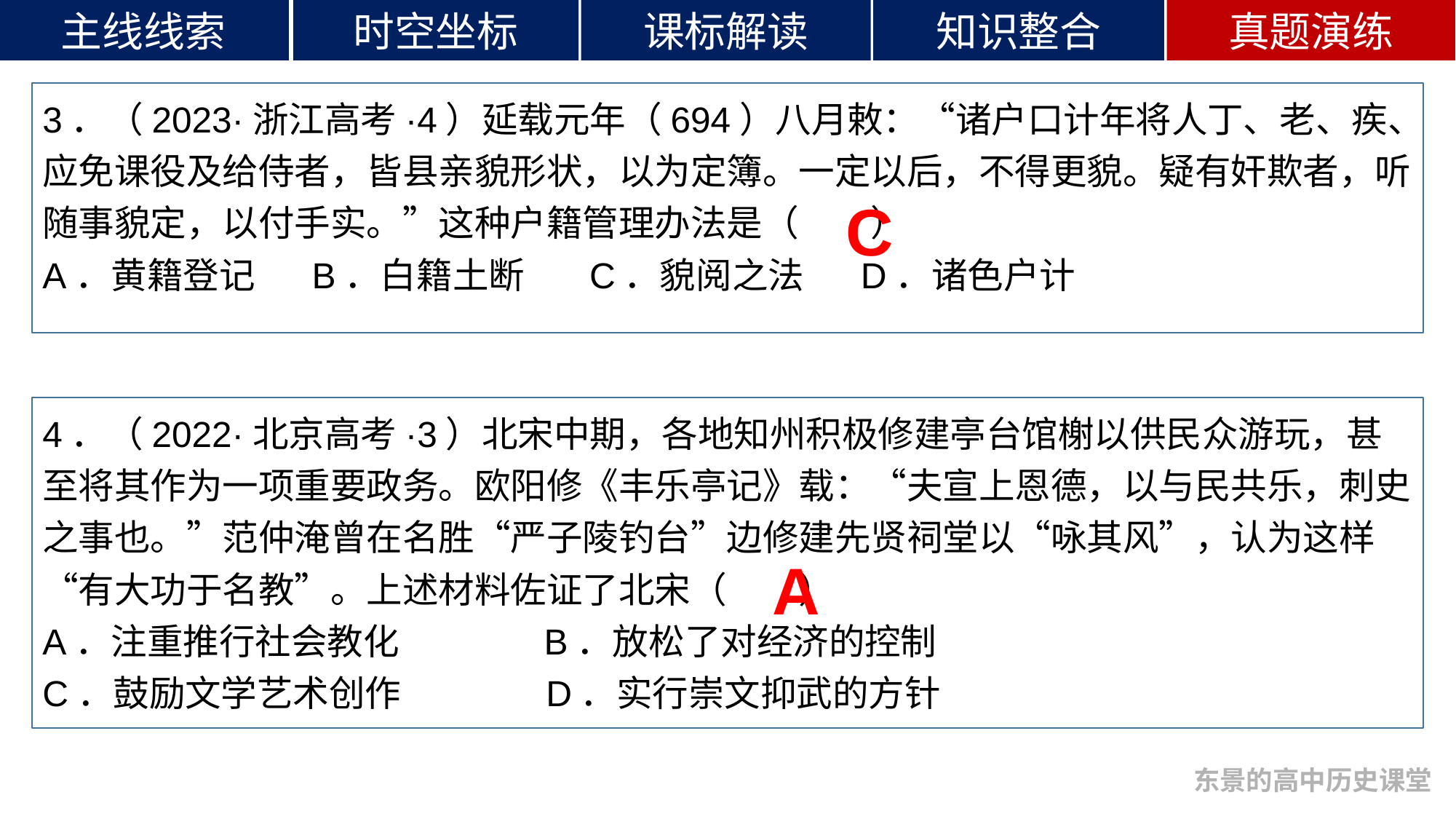

3．（2023·浙江高考·4）延载元年（694）八月敕：“诸户口计年将人丁、老、疾、应免课役及给侍者，皆县亲貌形状，以为定簿。一定以后，不得更貌。疑有奸欺者，听随事貌定，以付手实。”这种户籍管理办法是（　　）
A．黄籍登记      B．白籍土断       C．貌阅之法      D．诸色户计
C

4．（2022·北京高考·3）北宋中期，各地知州积极修建亭台馆榭以供民众游玩，甚至将其作为一项重要政务。欧阳修《丰乐亭记》载：“夫宣上恩德，以与民共乐，刺史之事也。”范仲淹曾在名胜“严子陵钓台”边修建先贤祠堂以“咏其风”，认为这样“有大功于名教”。上述材料佐证了北宋（　　）
A．注重推行社会教化                 B．放松了对经济的控制
C．鼓励文学艺术创作                 D．实行崇文抑武的方针
A